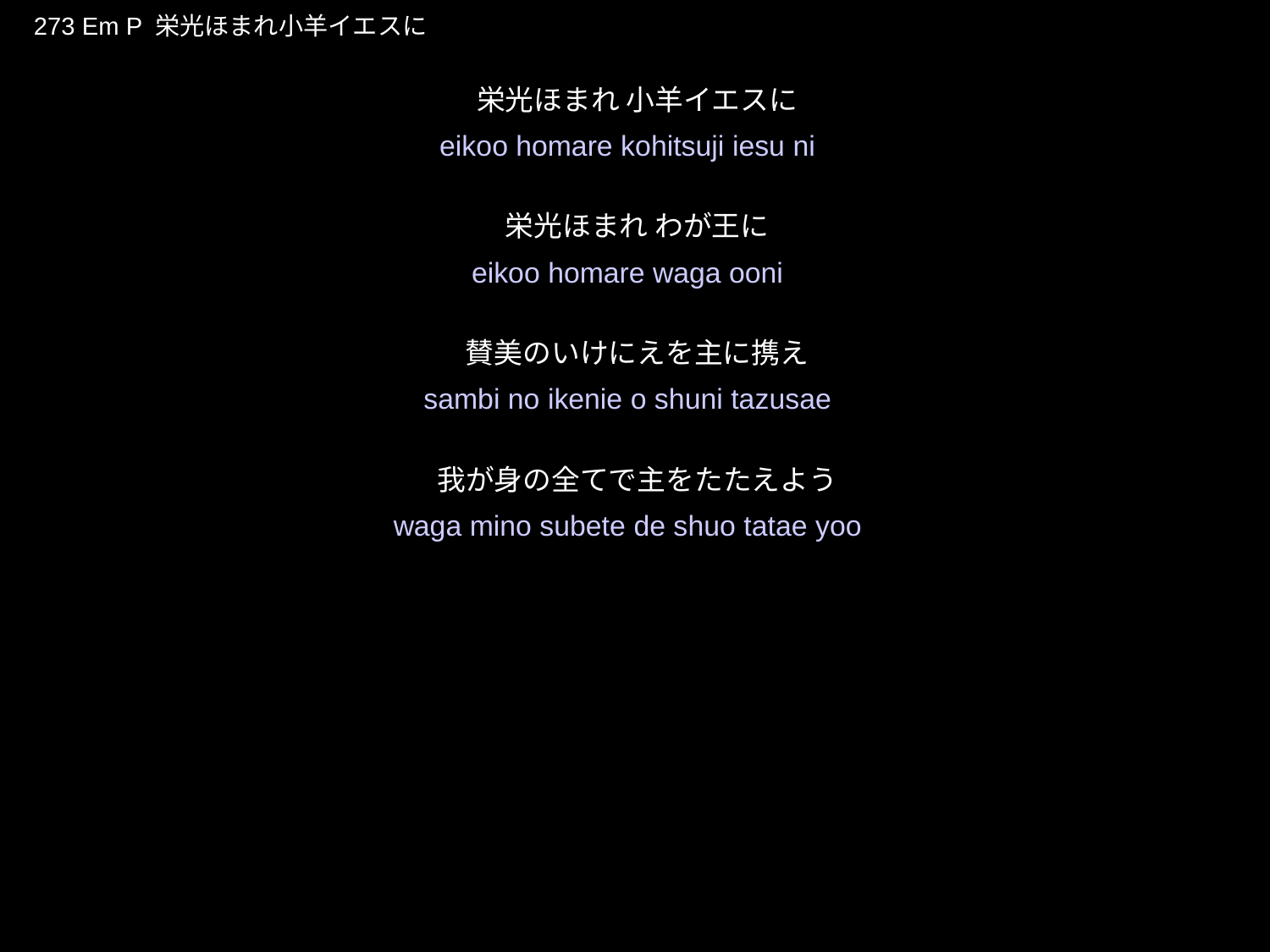

えいこうほまれこひつじいえすに
★P
273 Em P 栄光ほまれ小羊イエスに
栄光ほまれ 小羊イエスに
栄光ほまれ わが王に
賛美のいけにえを主に携え
我が身の全てで主をたたえよう
★３
eikoo homare kohitsuji iesu ni
eikoo homare waga ooni
sambi no ikenie o shuni tazusae
waga mino subete de shuo tatae yoo